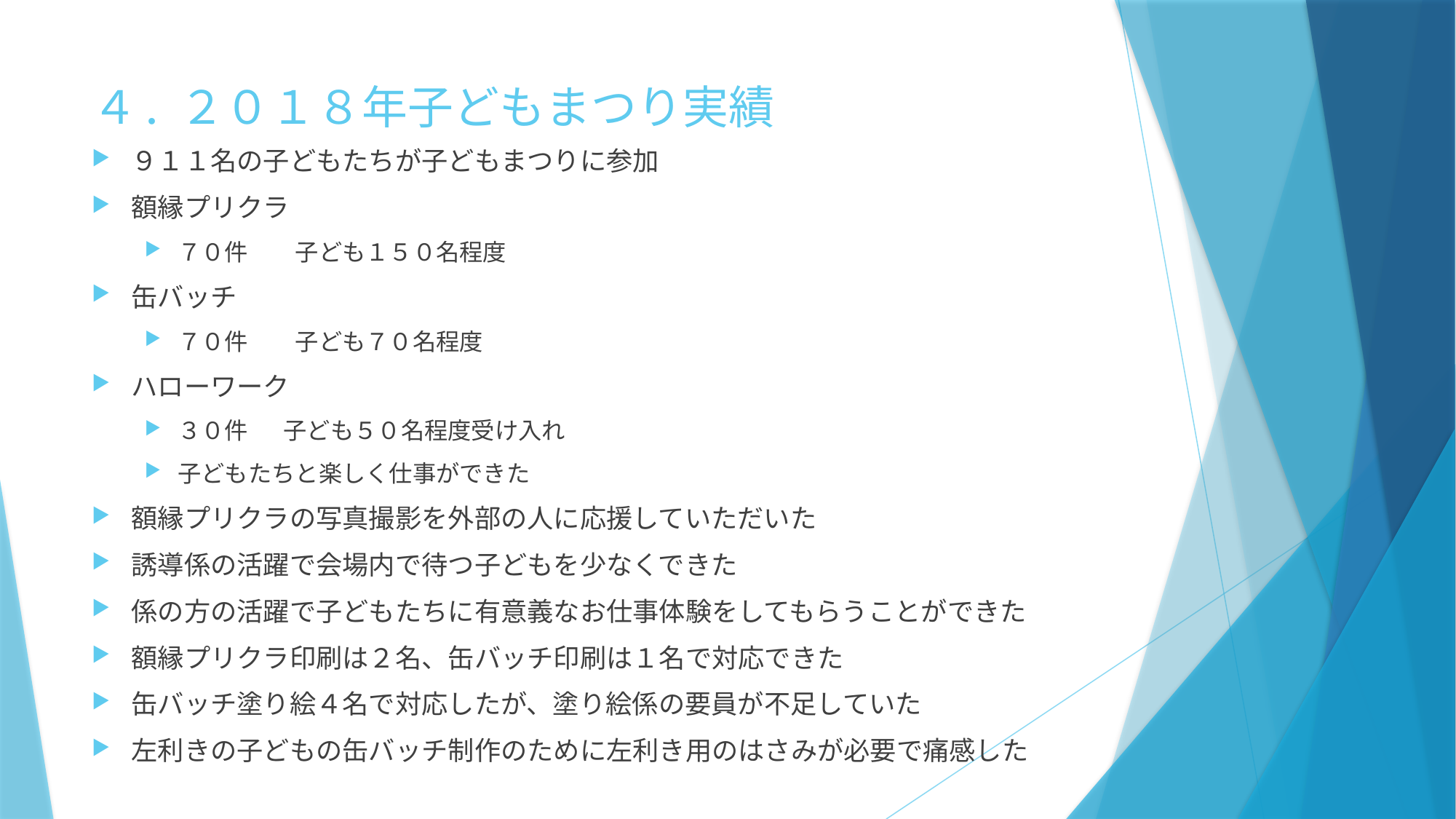

# ４. ２０１８年子どもまつり実績
９１１名の子どもたちが子どもまつりに参加
額縁プリクラ
７０件　　子ども１５０名程度
缶バッチ
７０件　　子ども７０名程度
ハローワーク
３０件		子ども５０名程度受け入れ
子どもたちと楽しく仕事ができた
額縁プリクラの写真撮影を外部の人に応援していただいた
誘導係の活躍で会場内で待つ子どもを少なくできた
係の方の活躍で子どもたちに有意義なお仕事体験をしてもらうことができた
額縁プリクラ印刷は２名、缶バッチ印刷は１名で対応できた
缶バッチ塗り絵４名で対応したが、塗り絵係の要員が不足していた
左利きの子どもの缶バッチ制作のために左利き用のはさみが必要で痛感した